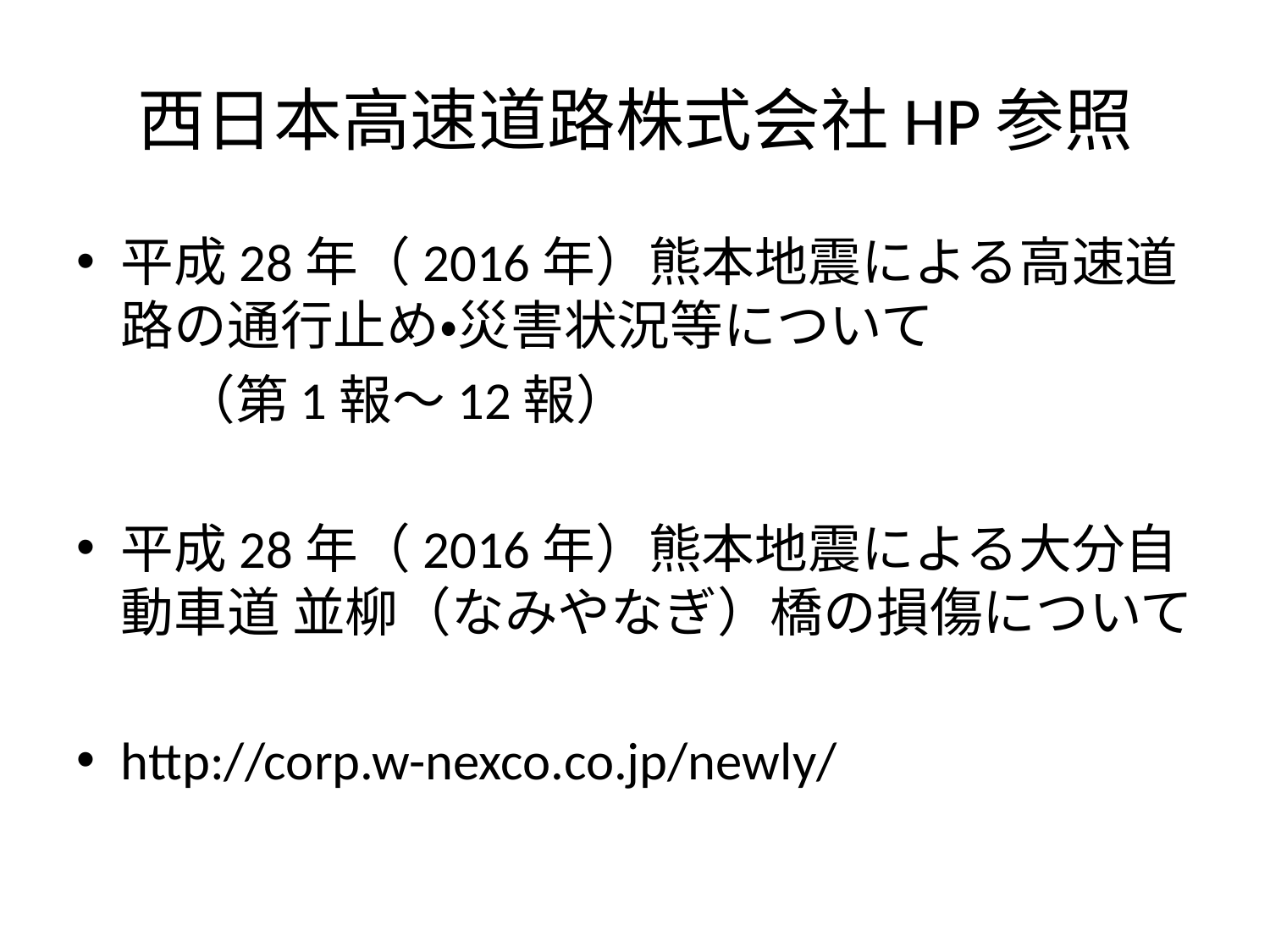

# 西日本高速道路株式会社HP参照
平成28年（2016年）熊本地震による高速道路の通行止め・災害状況等について
　　（第1報～12報）

平成28年（2016年）熊本地震による大分自動車道 並柳（なみやなぎ）橋の損傷について

http://corp.w-nexco.co.jp/newly/